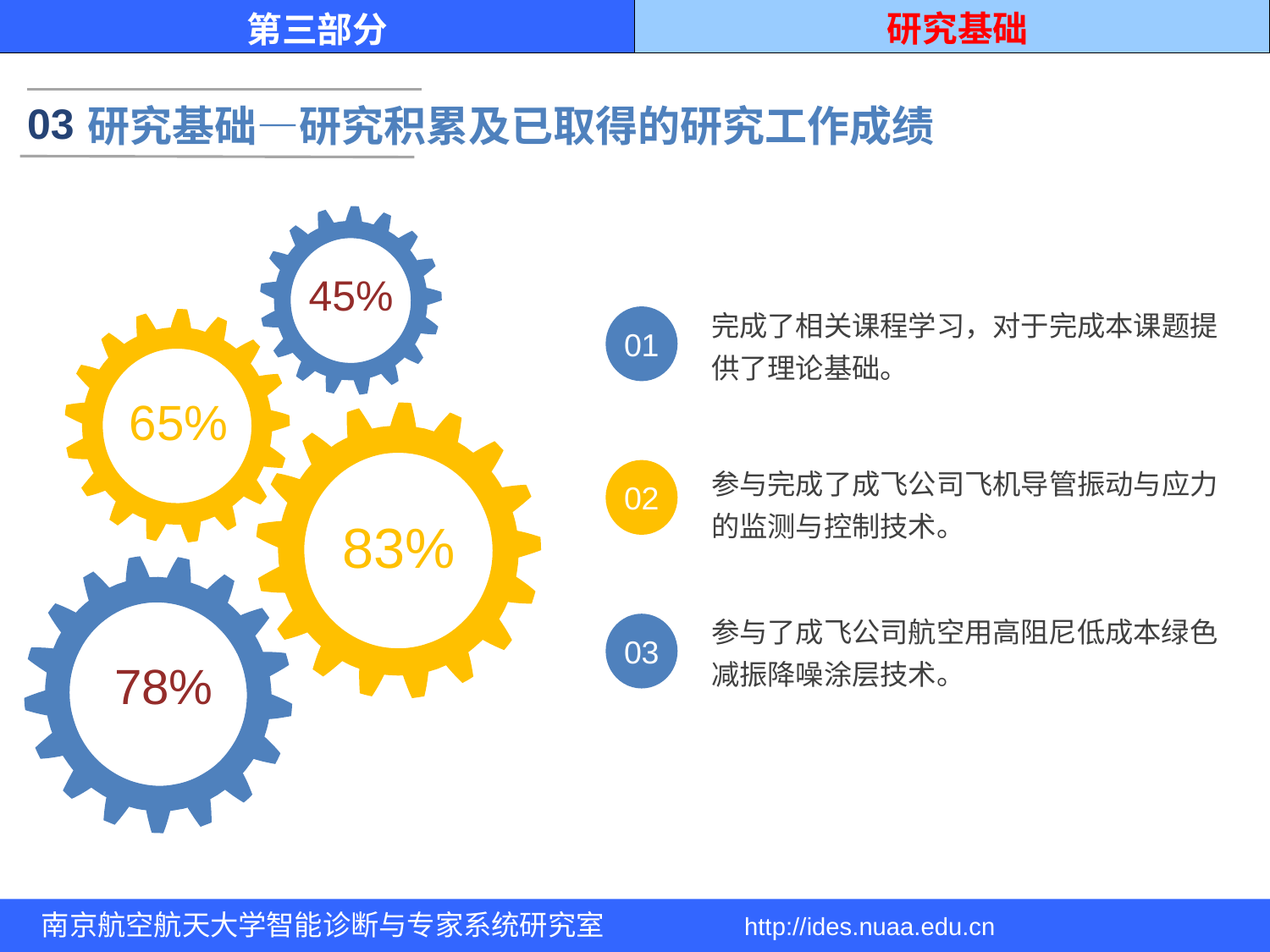

研究基础
第三部分
03
研究基础—研究积累及已取得的研究工作成绩

45%

65%

83%

78%
完成了相关课程学习，对于完成本课题提供了理论基础。
01
参与完成了成飞公司飞机导管振动与应力的监测与控制技术。
02
03
参与了成飞公司航空用高阻尼低成本绿色减振降噪涂层技术。
南京航空航天大学智能诊断与专家系统研究室                 http://ides.nuaa.edu.cn